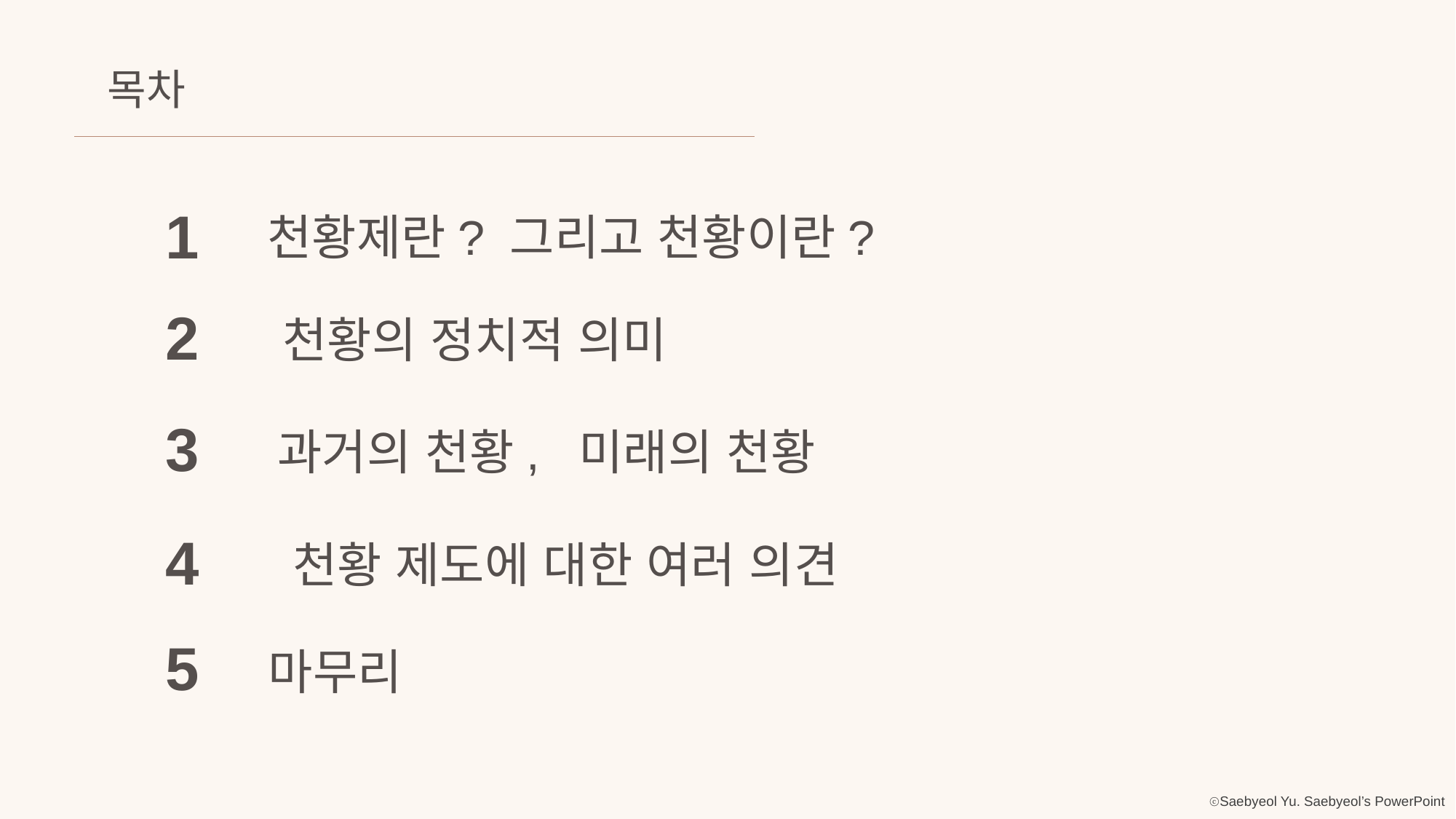

목차

1
천황제란? 그리고 천황이란?
2
천황의 정치적 의미
3
과거의 천황,  미래의 천황
4
천황 제도에 대한 여러 의견
5
마무리